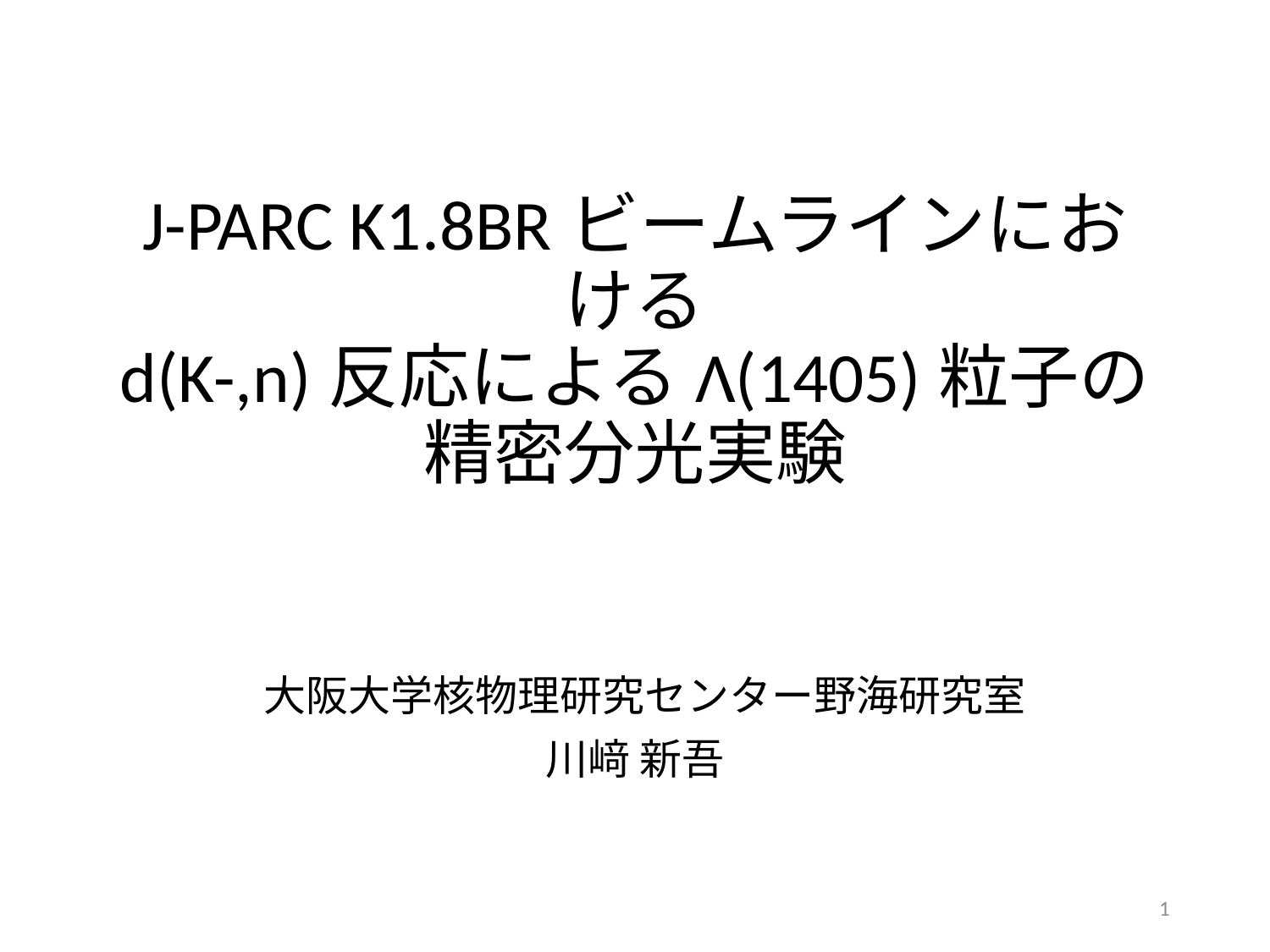

# J-PARC K1.8BRビームラインにおける d(K-,n)反応によるΛ(1405)粒子の 精密分光実験

 大阪大学核物理研究センター野海研究室
川﨑 新吾
1